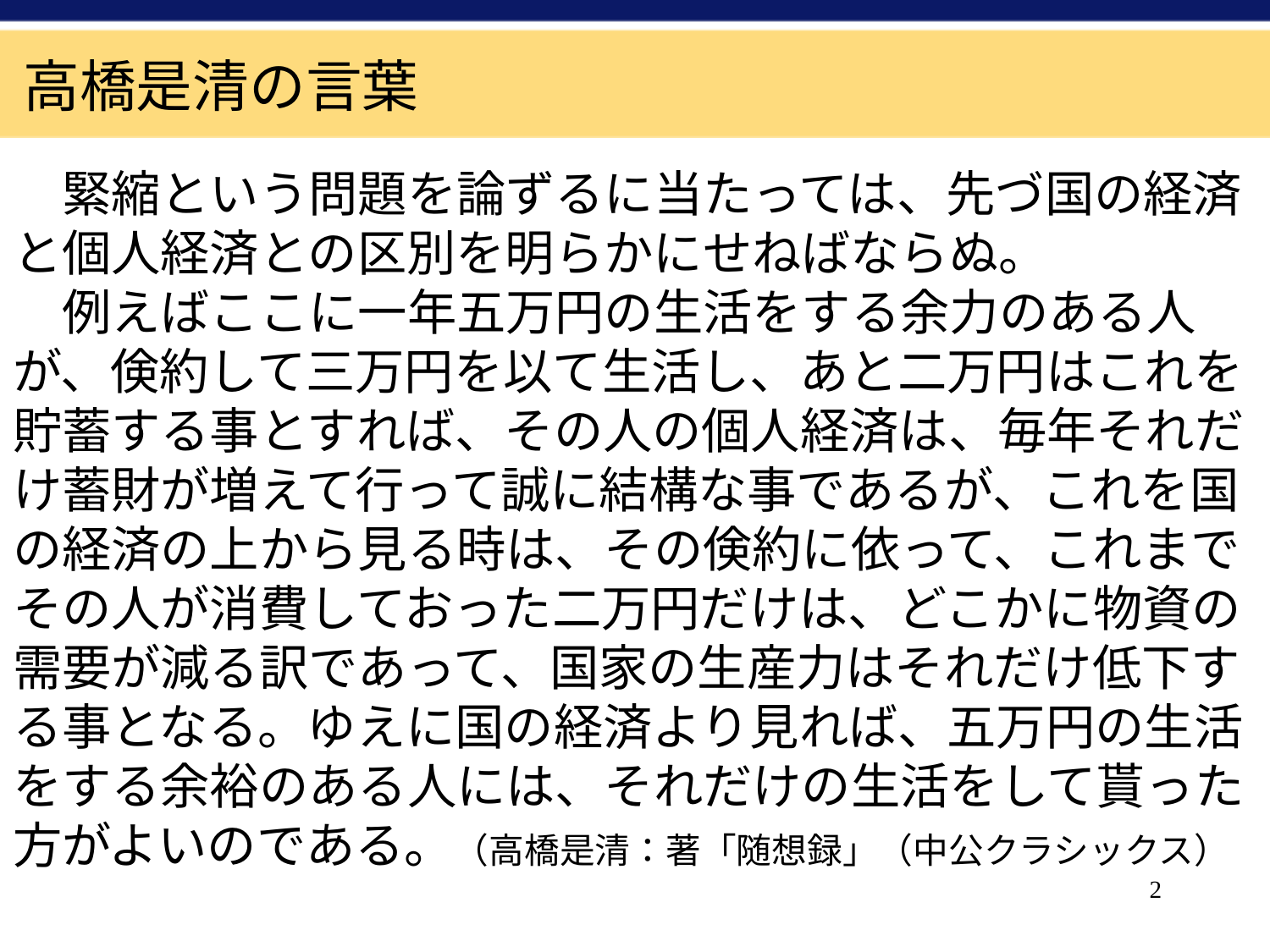

高橋是清の言葉
　緊縮という問題を論ずるに当たっては、先づ国の経済と個人経済との区別を明らかにせねばならぬ。
　例えばここに一年五万円の生活をする余力のある人が、倹約して三万円を以て生活し、あと二万円はこれを貯蓄する事とすれば、その人の個人経済は、毎年それだけ蓄財が増えて行って誠に結構な事であるが、これを国の経済の上から見る時は、その倹約に依って、これまでその人が消費しておった二万円だけは、どこかに物資の需要が減る訳であって、国家の生産力はそれだけ低下する事となる。ゆえに国の経済より見れば、五万円の生活をする余裕のある人には、それだけの生活をして貰った方がよいのである。（高橋是清：著「随想録」（中公クラシックス）
2